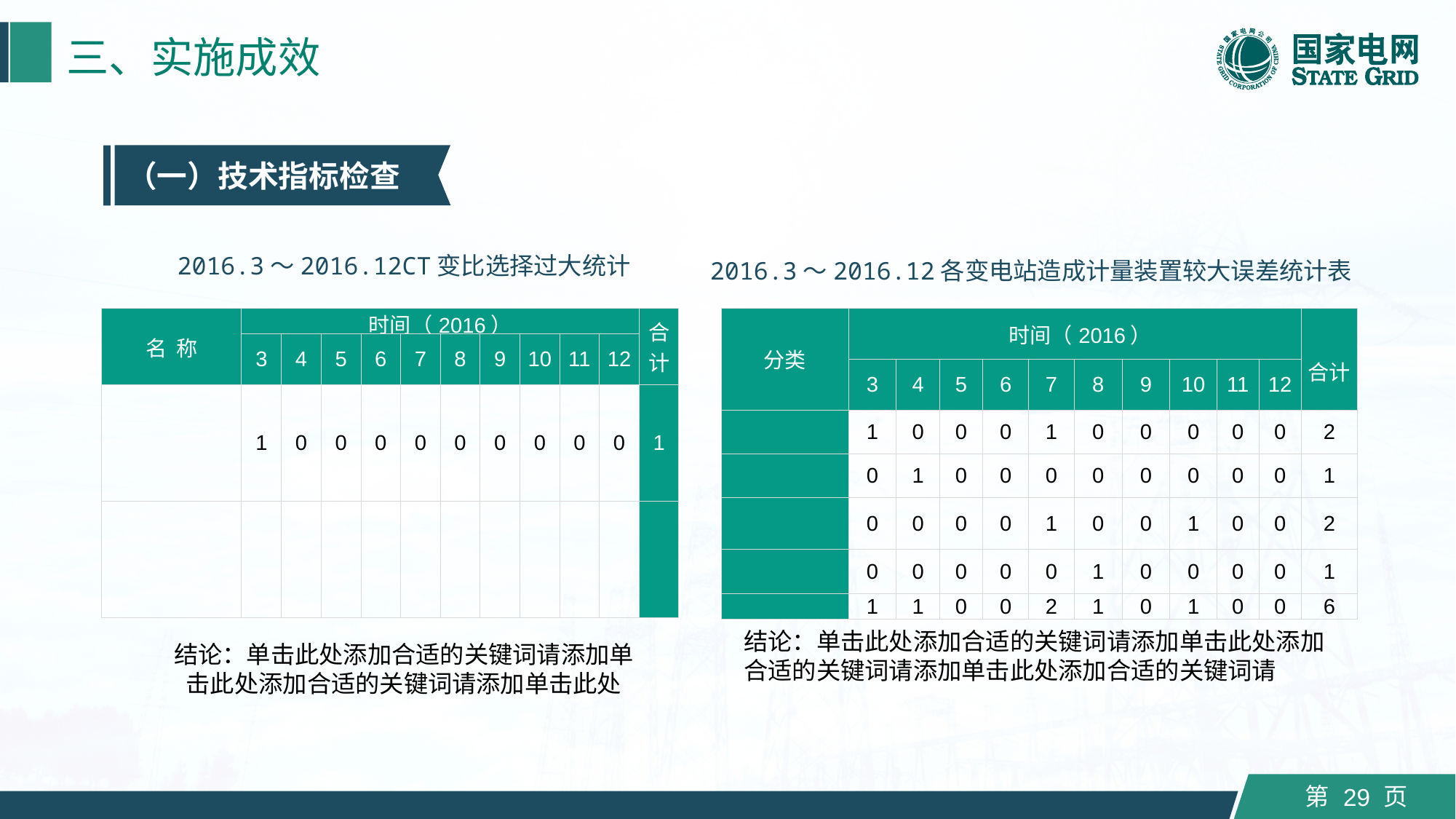

三、实施成效

（一）技术指标检查

2016.3～2016.12CT变比选择过大统计
2016.3～2016.12各变电站造成计量装置较大误差统计表
| 名 称 | 时间（2016） |  |  |  |  |  |  |  |  |  | 合计 |
| --- | --- | --- | --- | --- | --- | --- | --- | --- | --- | --- | --- |
|  | 3 | 4 | 5 | 6 | 7 | 8 | 9 | 10 | 11 | 12 |  |
|  | 1 | 0 | 0 | 0 | 0 | 0 | 0 | 0 | 0 | 0 | 1 |
|  |  |  |  |  |  |  |  |  |  |  |  |
| 分类 | 时间（2016） |  |  |  |  |  |  |  |  |  | 合计 |
| --- | --- | --- | --- | --- | --- | --- | --- | --- | --- | --- | --- |
|  | 3 | 4 | 5 | 6 | 7 | 8 | 9 | 10 | 11 | 12 |  |
|  | 1 | 0 | 0 | 0 | 1 | 0 | 0 | 0 | 0 | 0 | 2 |
|  | 0 | 1 | 0 | 0 | 0 | 0 | 0 | 0 | 0 | 0 | 1 |
|  | 0 | 0 | 0 | 0 | 1 | 0 | 0 | 1 | 0 | 0 | 2 |
|  | 0 | 0 | 0 | 0 | 0 | 1 | 0 | 0 | 0 | 0 | 1 |
|  | 1 | 1 | 0 | 0 | 2 | 1 | 0 | 1 | 0 | 0 | 6 |
结论：单击此处添加合适的关键词请添加单击此处添加合适的关键词请添加单击此处添加合适的关键词请
结论：单击此处添加合适的关键词请添加单击此处添加合适的关键词请添加单击此处